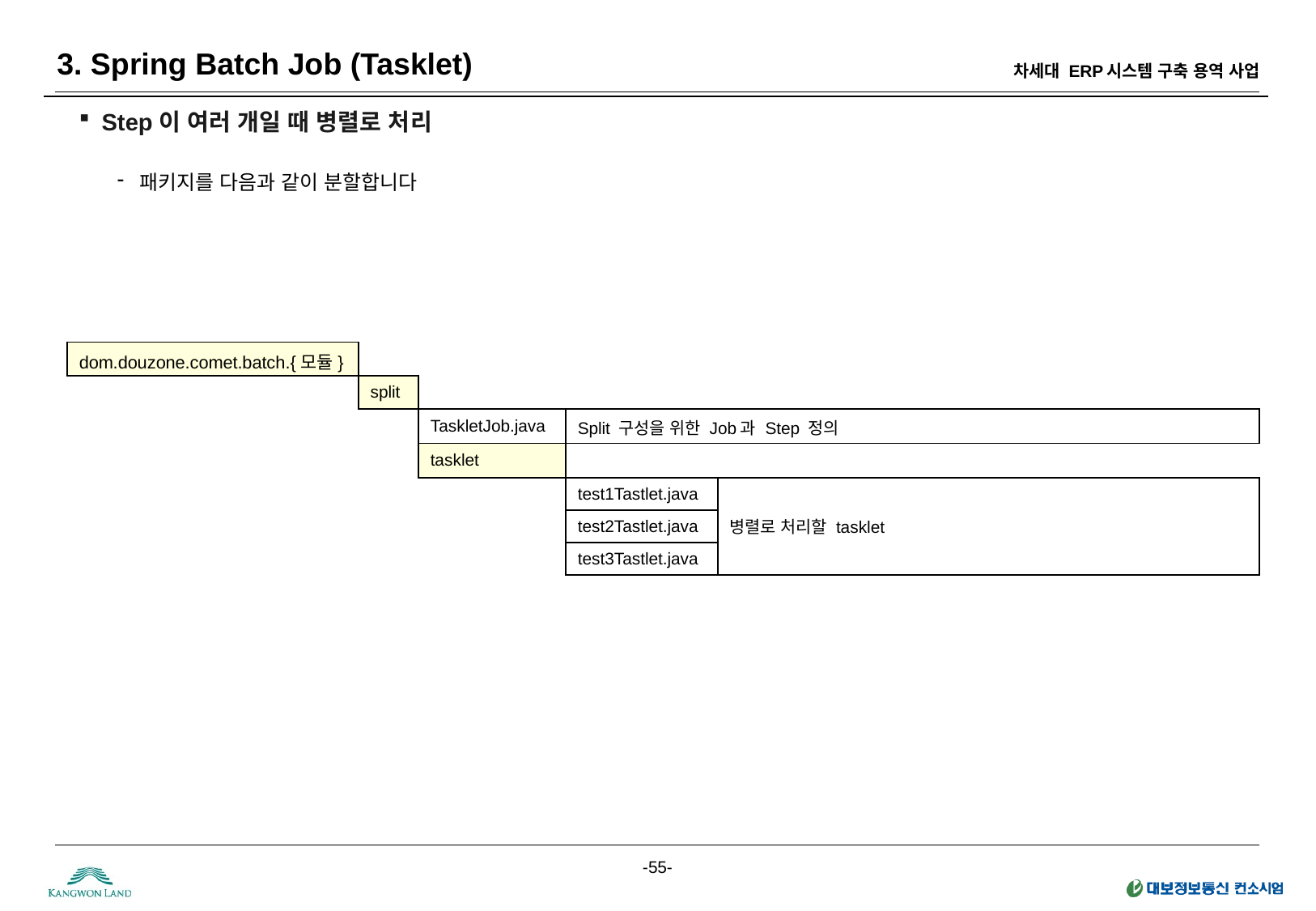

3. Spring Batch Job (Tasklet)
Step이 여러 개일 때 병렬로 처리

패키지를 다음과 같이 분할합니다
| dom.douzone.comet.batch.{모듈} |  |  |  |  |  |
| --- | --- | --- | --- | --- | --- |
|  | split |  |  |  |  |
|  |  | TaskletJob.java | Split 구성을 위한 Job과 Step 정의 |  |  |
|  |  | tasklet |  |  |  |
|  |  |  | test1Tastlet.java | 병렬로 처리할 tasklet |  |
|  |  |  | test2Tastlet.java |  |  |
|  |  |  | test3Tastlet.java |  |  |